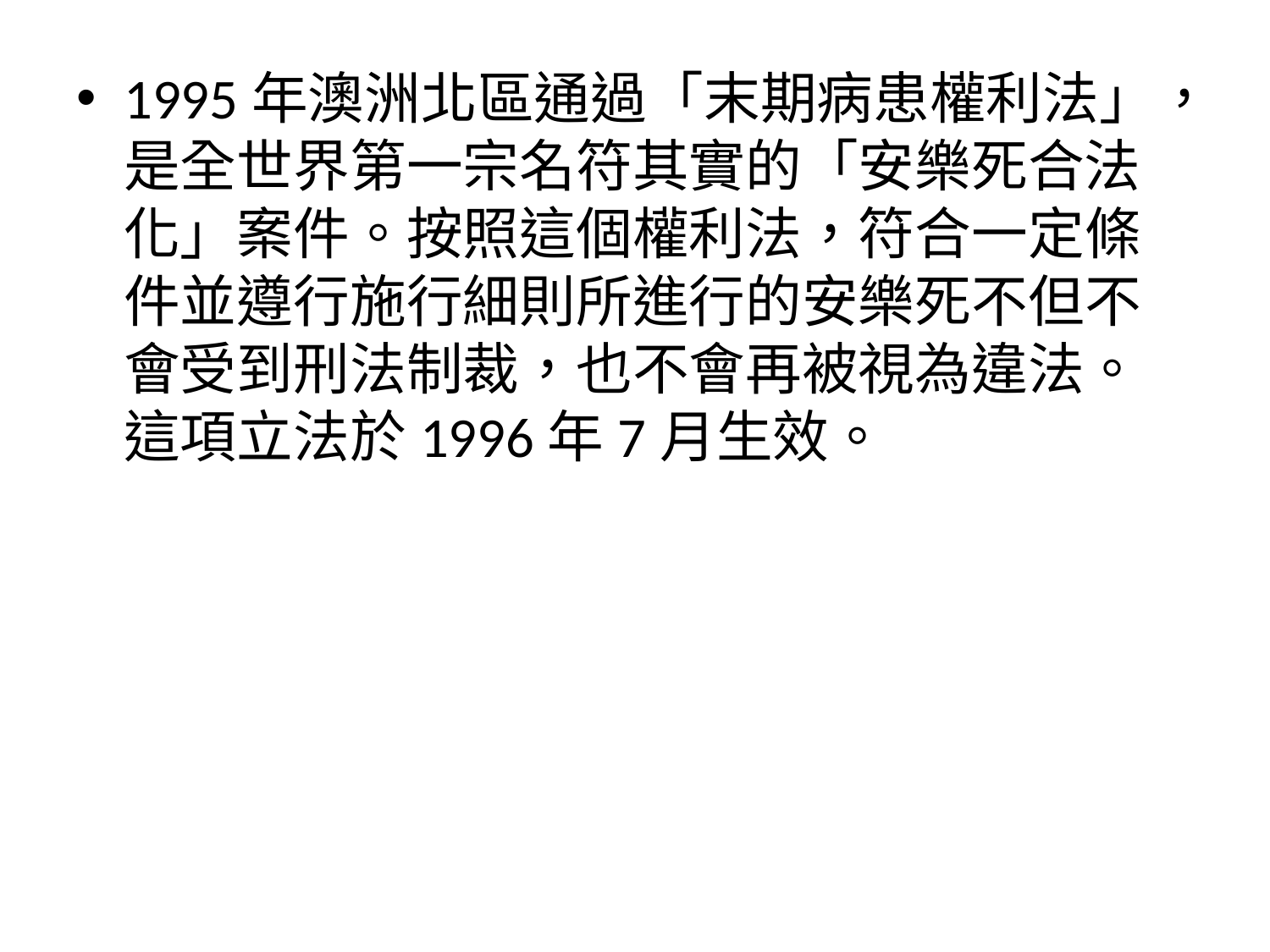

1995年澳洲北區通過「末期病患權利法」，是全世界第一宗名符其實的「安樂死合法化」案件。按照這個權利法，符合一定條件並遵行施行細則所進行的安樂死不但不會受到刑法制裁，也不會再被視為違法。這項立法於1996年7月生效。